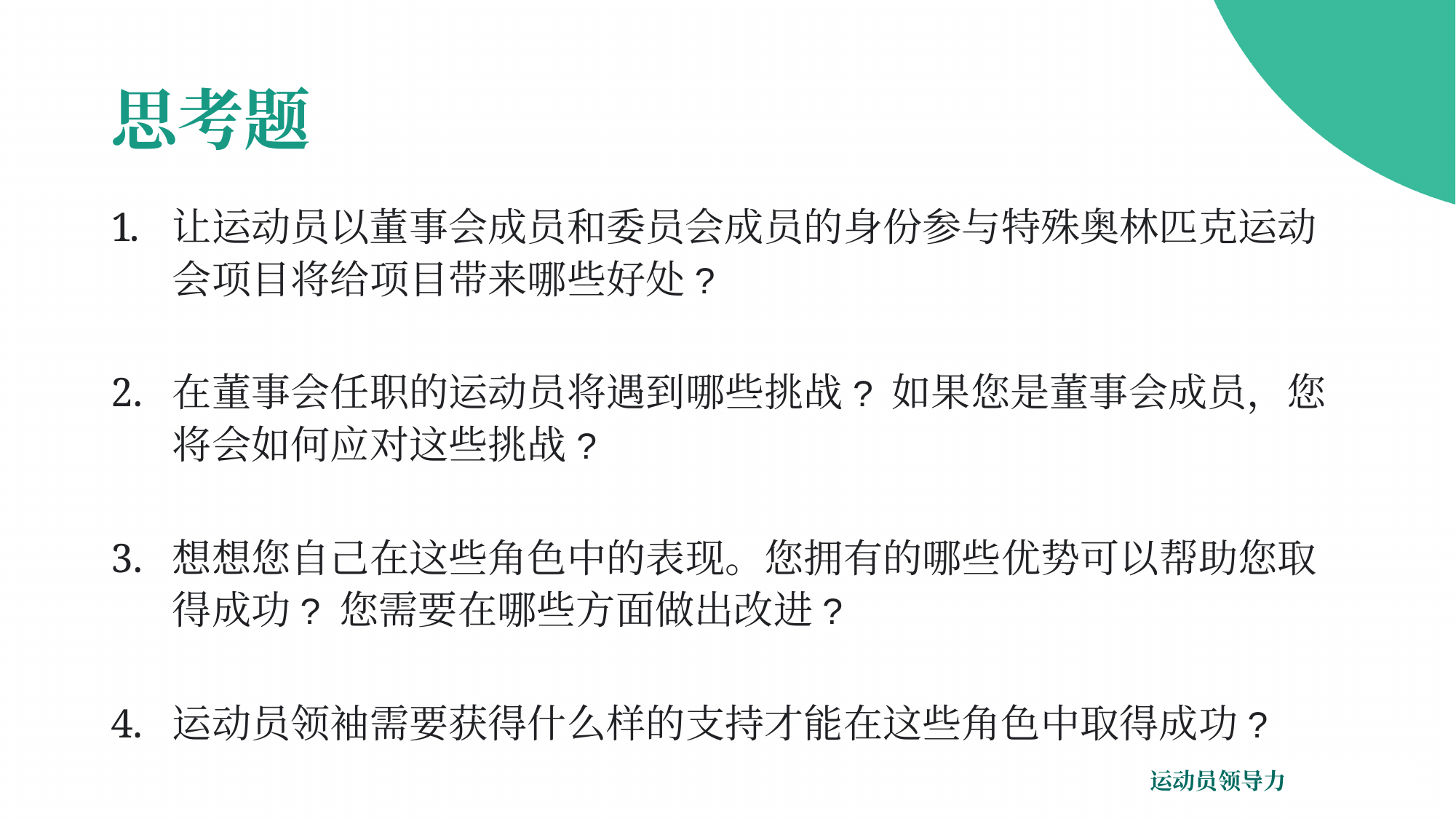

# 思考题
让运动员以董事会成员和委员会成员的身份参与特殊奥林匹克运动会项目将给项目带来哪些好处?

在董事会任职的运动员将遇到哪些挑战? 如果您是董事会成员，您将会如何应对这些挑战?

想想您自己在这些角色中的表现。您拥有的哪些优势可以帮助您取得成功? 您需要在哪些方面做出改进?

运动员领袖需要获得什么样的支持才能在这些角色中取得成功?

运动员领导力